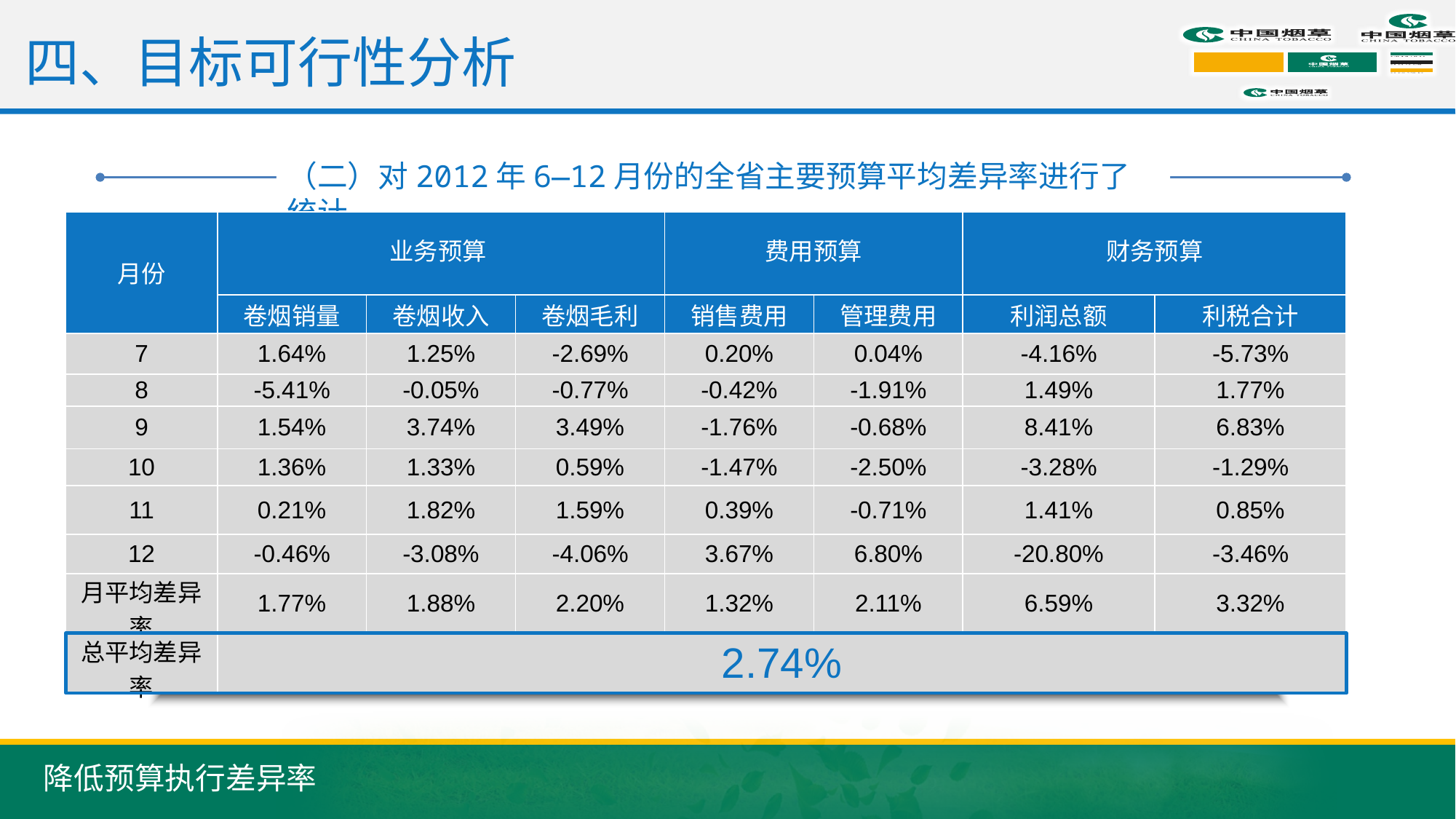

四、目标可行性分析
（二）对2012年6—12月份的全省主要预算平均差异率进行了统计
| 月份 | 业务预算 |  |  | 费用预算 |  | 财务预算 |  |
| --- | --- | --- | --- | --- | --- | --- | --- |
|  | 卷烟销量 | 卷烟收入 | 卷烟毛利 | 销售费用 | 管理费用 | 利润总额 | 利税合计 |
| 7 | 1.64% | 1.25% | -2.69% | 0.20% | 0.04% | -4.16% | -5.73% |
| 8 | -5.41% | -0.05% | -0.77% | -0.42% | -1.91% | 1.49% | 1.77% |
| 9 | 1.54% | 3.74% | 3.49% | -1.76% | -0.68% | 8.41% | 6.83% |
| 10 | 1.36% | 1.33% | 0.59% | -1.47% | -2.50% | -3.28% | -1.29% |
| 11 | 0.21% | 1.82% | 1.59% | 0.39% | -0.71% | 1.41% | 0.85% |
| 12 | -0.46% | -3.08% | -4.06% | 3.67% | 6.80% | -20.80% | -3.46% |
| 月平均差异率 | 1.77% | 1.88% | 2.20% | 1.32% | 2.11% | 6.59% | 3.32% |
| 总平均差异率 | 2.74% |  |  |  |  |  |  |